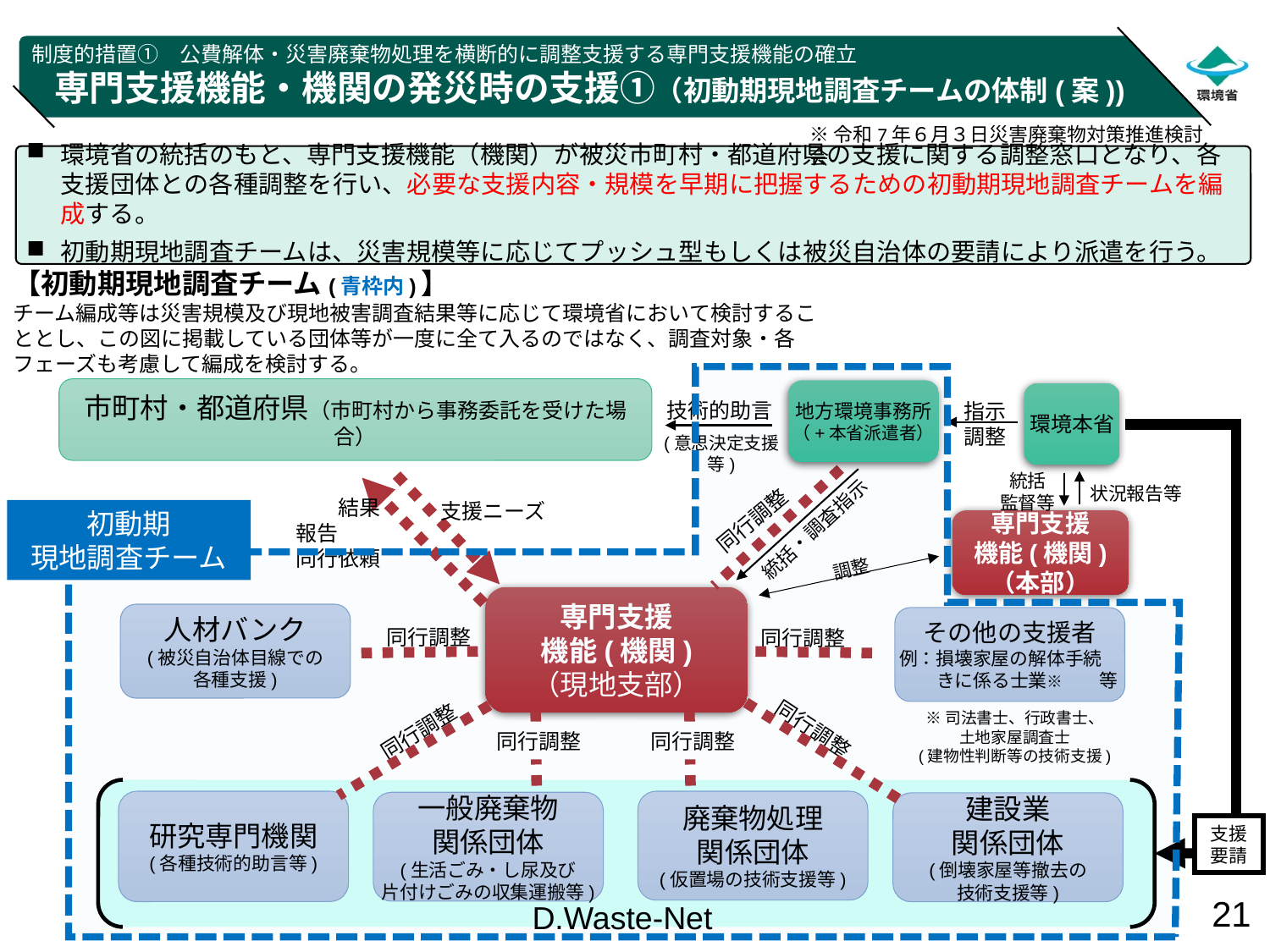

制度的措置①　公費解体・災害廃棄物処理を横断的に調整支援する専門支援機能の確立
# 専門支援機能・機関の発災時の支援①（初動期現地調査チームの体制(案))
※令和7年６月３日災害廃棄物対策推進検討会
環境省の統括のもと、専門支援機能（機関）が被災市町村・都道府県の支援に関する調整窓口となり、各支援団体との各種調整を行い、必要な支援内容・規模を早期に把握するための初動期現地調査チームを編成する。
初動期現地調査チームは、災害規模等に応じてプッシュ型もしくは被災自治体の要請により派遣を行う。
【初動期現地調査チーム(青枠内)】
チーム編成等は災害規模及び現地被害調査結果等に応じて環境省において検討することとし、この図に掲載している団体等が一度に全て入るのではなく、調査対象・各フェーズも考慮して編成を検討する。

市町村・都道府県（市町村から事務委託を受けた場合）
地方環境事務所
（+本省派遣者）
環境本省
技術的助言
指示
調整
(意思決定支援等)
統括
監督等
状況報告等
　　　　　　　　　　結果報告
同行依頼
支援ニーズ
初動期
現地調査チーム
同行調整
専門支援
機能(機関)
（本部）
統括・調査指示
調整
専門支援
機能(機関)
（現地支部）
人材バンク
(被災自治体目線での
各種支援)
その他の支援者
例：損壊家屋の解体手続きに係る士業※　　等
同行調整
同行調整
※司法書士、行政書士、
土地家屋調査士
(建物性判断等の技術支援)

同行調整
同行調整
同行調整
同行調整

研究専門機関
(各種技術的助言等)
廃棄物処理
関係団体
(仮置場の技術支援等)
一般廃棄物
関係団体
(生活ごみ・し尿及び
片付けごみの収集運搬等)
建設業
関係団体
(倒壊家屋等撤去の
技術支援等)
支援
要請
D.Waste-Net